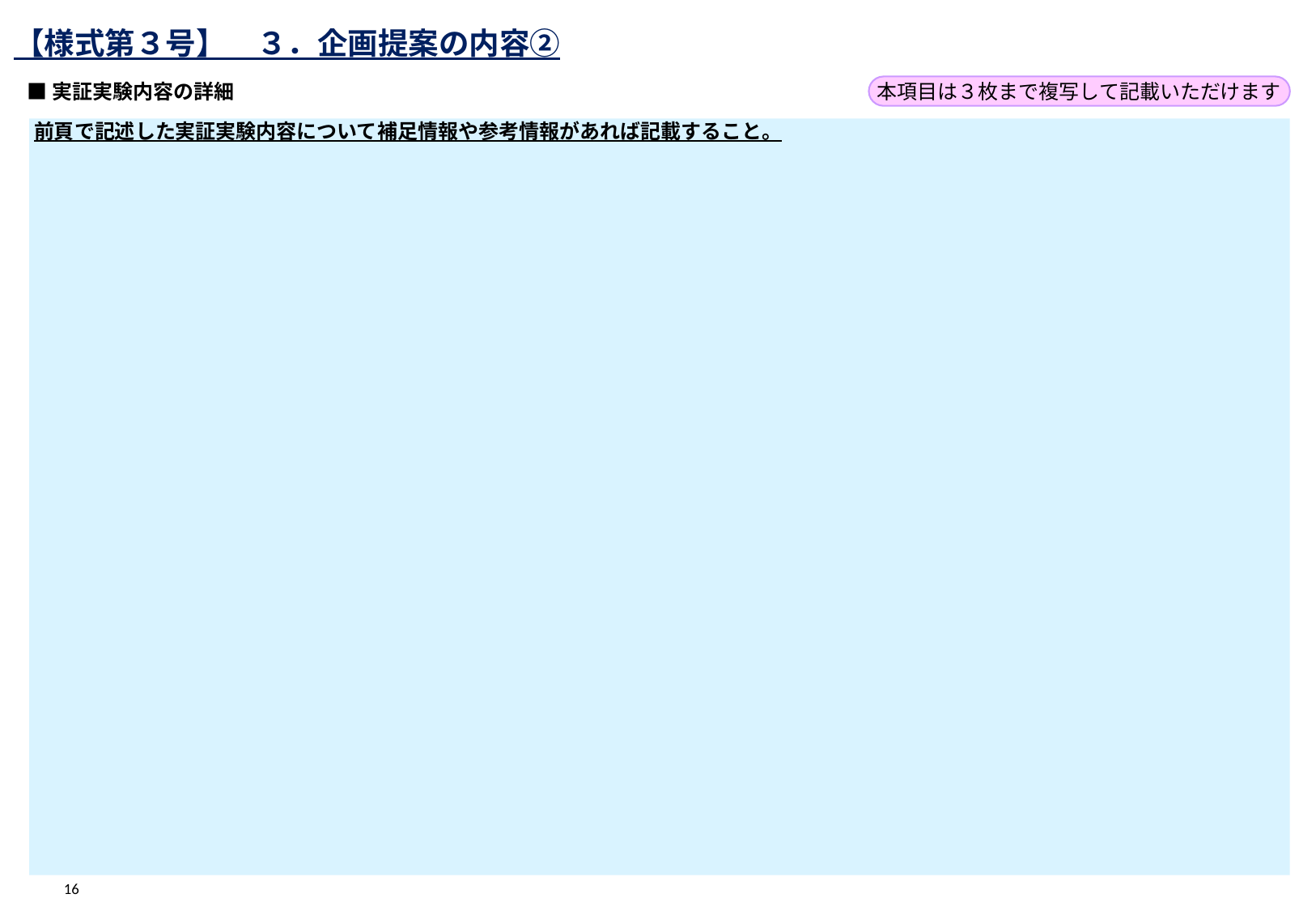

【様式第３号】　３．企画提案の内容②
本項目は３枚まで複写して記載いただけます
■実証実験内容の詳細
前頁で記述した実証実験内容について補足情報や参考情報があれば記載すること。
16